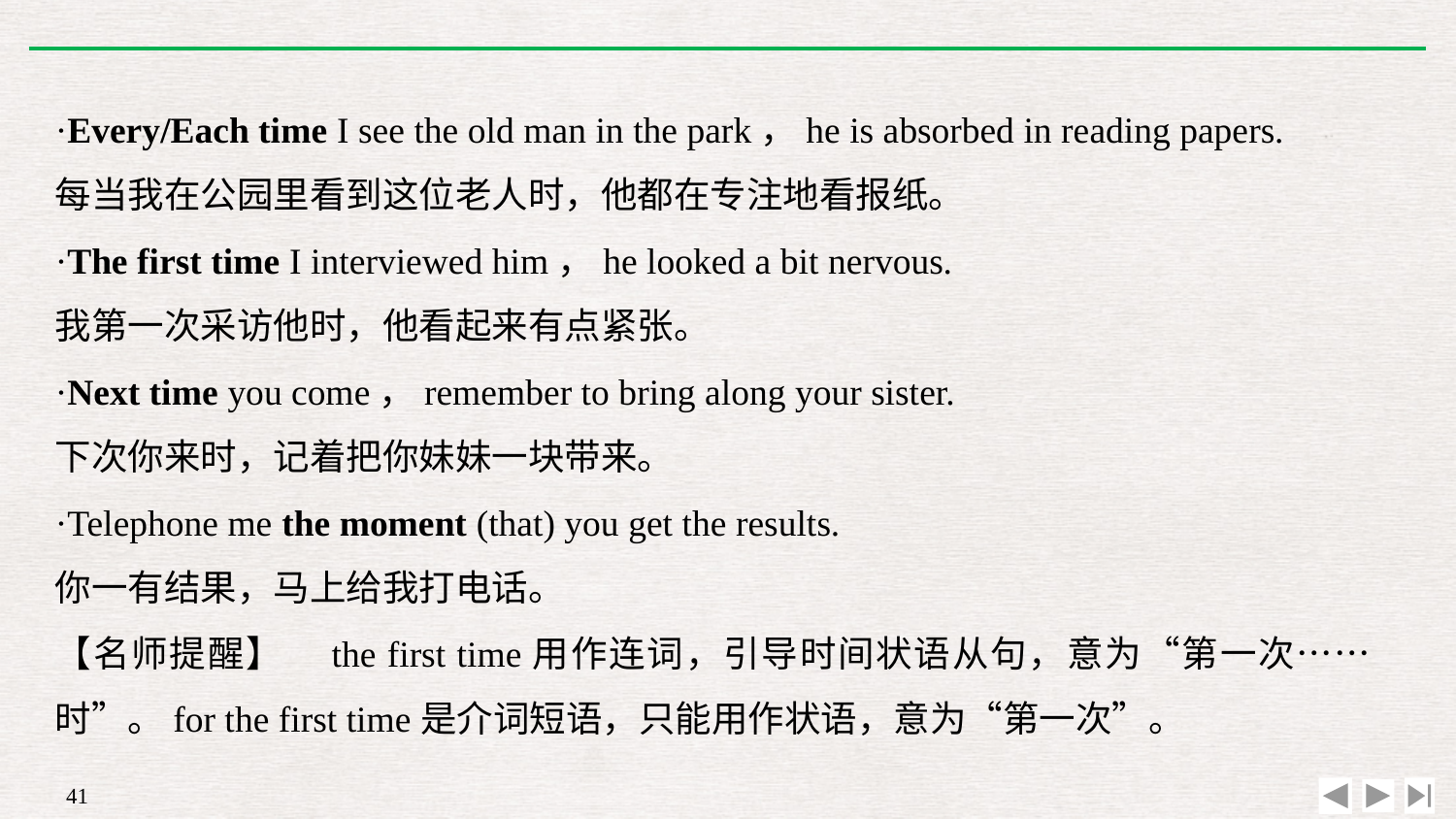

·Every/Each time I see the old man in the park，he is absorbed in reading papers.
每当我在公园里看到这位老人时，他都在专注地看报纸。
·The first time I interviewed him，he looked a bit nervous.
我第一次采访他时，他看起来有点紧张。
·Next time you come，remember to bring along your sister.
下次你来时，记着把你妹妹一块带来。
·Telephone me the moment (that) you get the results.
你一有结果，马上给我打电话。
【名师提醒】　the first time用作连词，引导时间状语从句，意为“第一次……时”。for the first time是介词短语，只能用作状语，意为“第一次”。